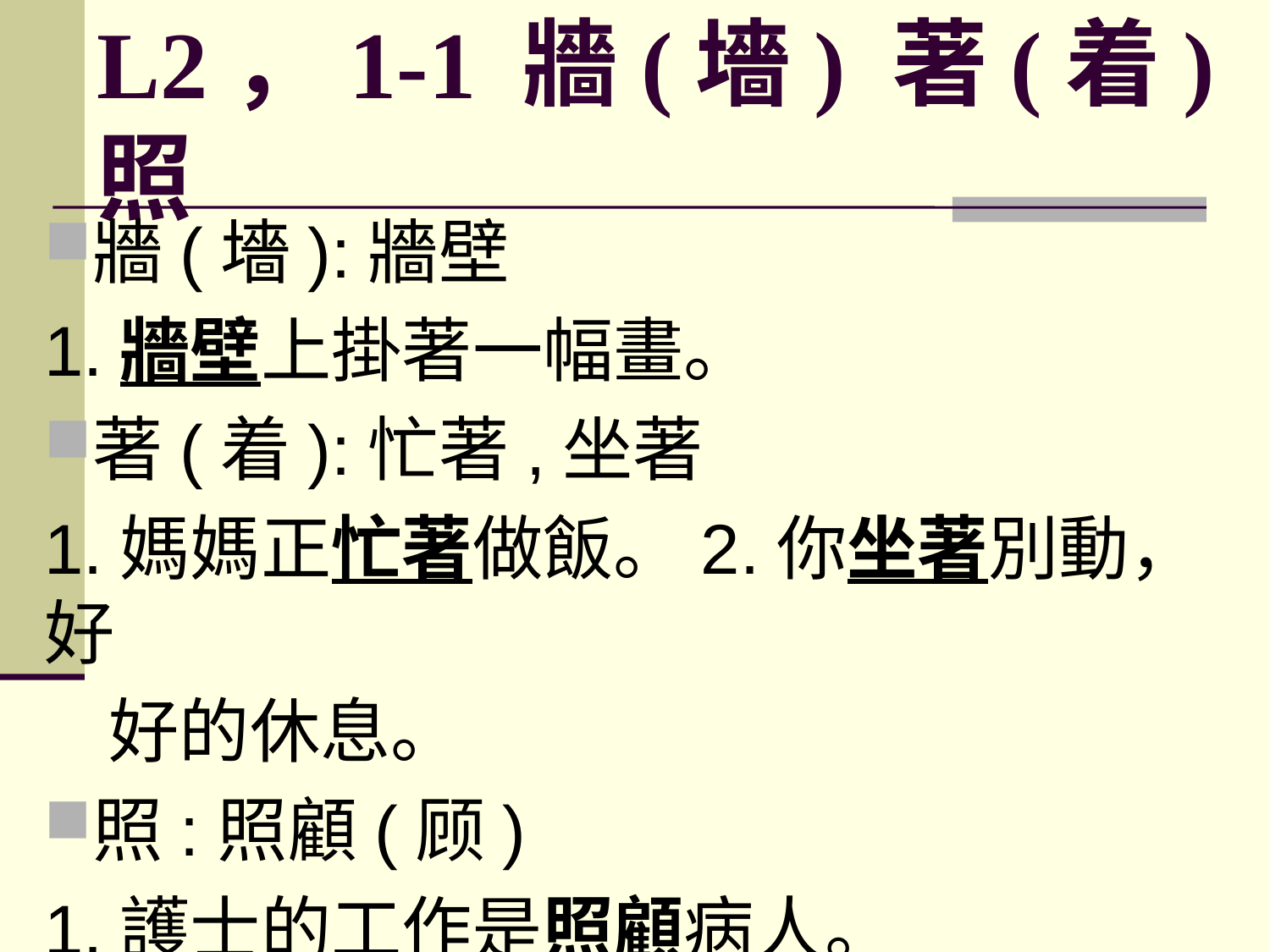

# L2，1-1 牆(墻) 著(着)照
牆(墻):牆壁
1.牆壁上掛著一幅畫。
著(着):忙著,坐著
1.媽媽正忙著做飯。2.你坐著別動，好
   好的休息。
照:照顧(顾)
1.護士的工作是照顧病人。